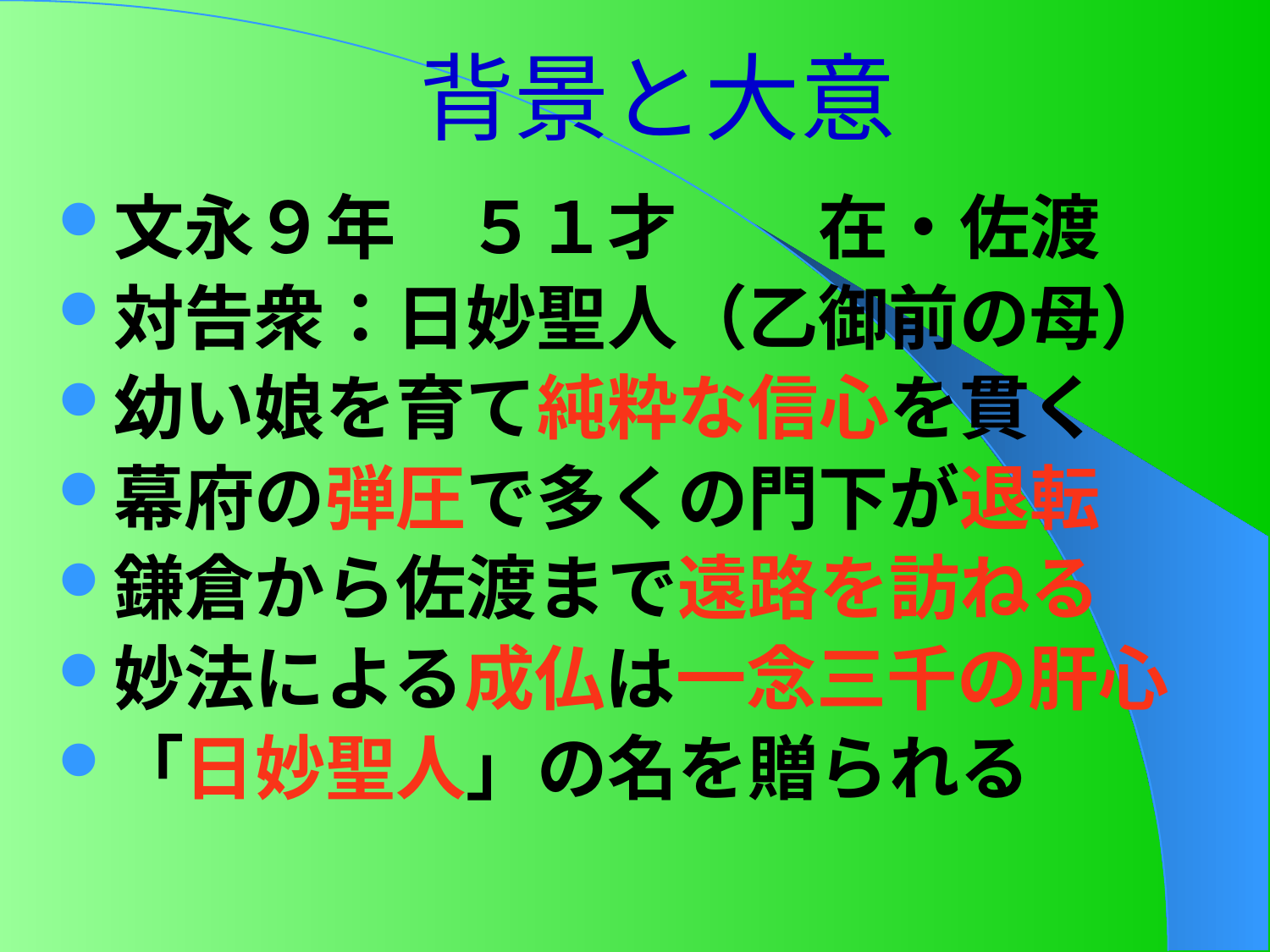

# 背景と大意
文永９年　５１才　　在・佐渡
対告衆：日妙聖人（乙御前の母）
幼い娘を育て純粋な信心を貫く
幕府の弾圧で多くの門下が退転
鎌倉から佐渡まで遠路を訪ねる
妙法による成仏は一念三千の肝心
「日妙聖人」の名を贈られる